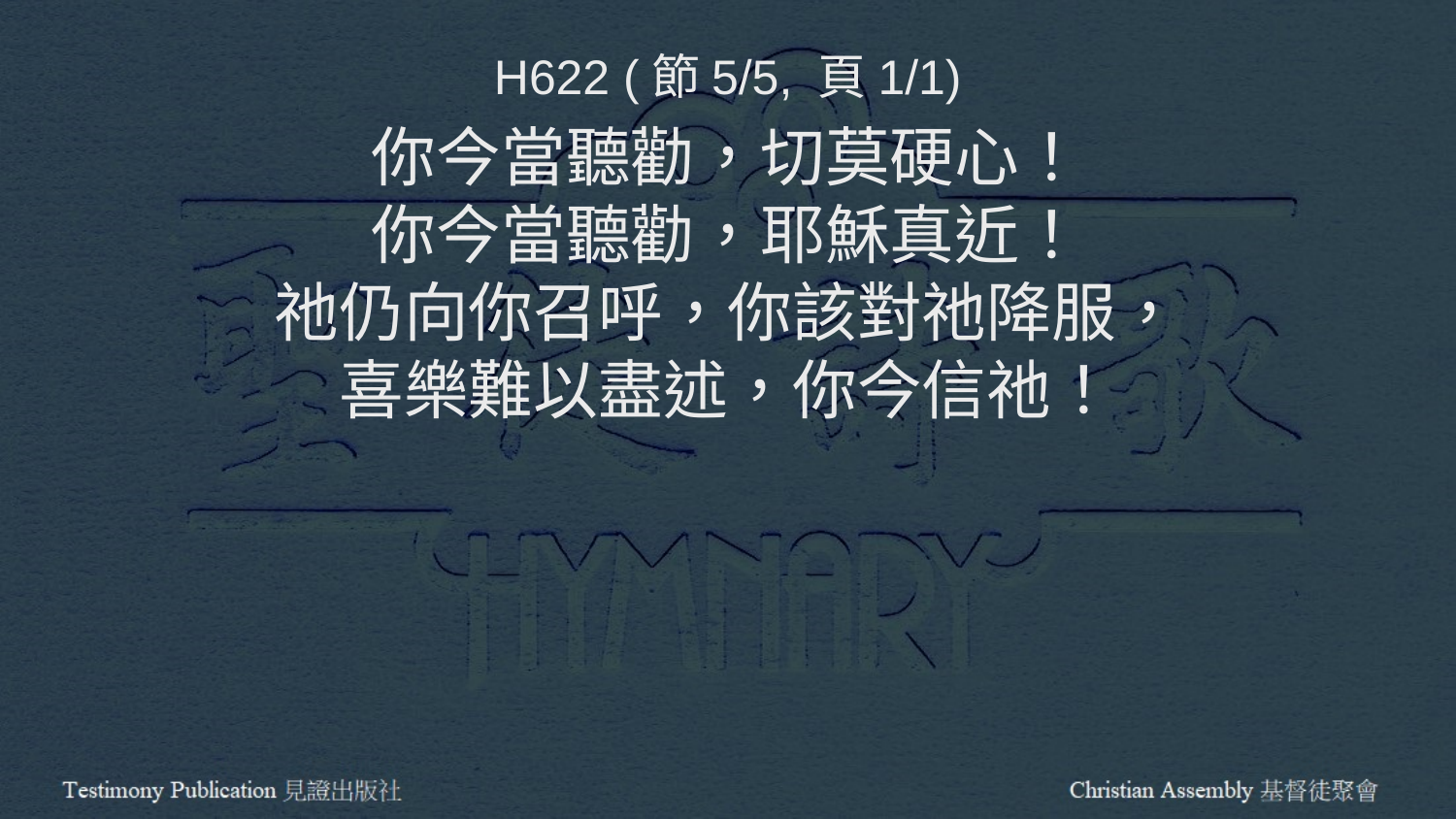

H622 (節5/5, 頁1/1)
你今當聽勸，切莫硬心！
你今當聽勸，耶穌真近！
祂仍向你召呼，你該對祂降服，
喜樂難以盡述，你今信祂！